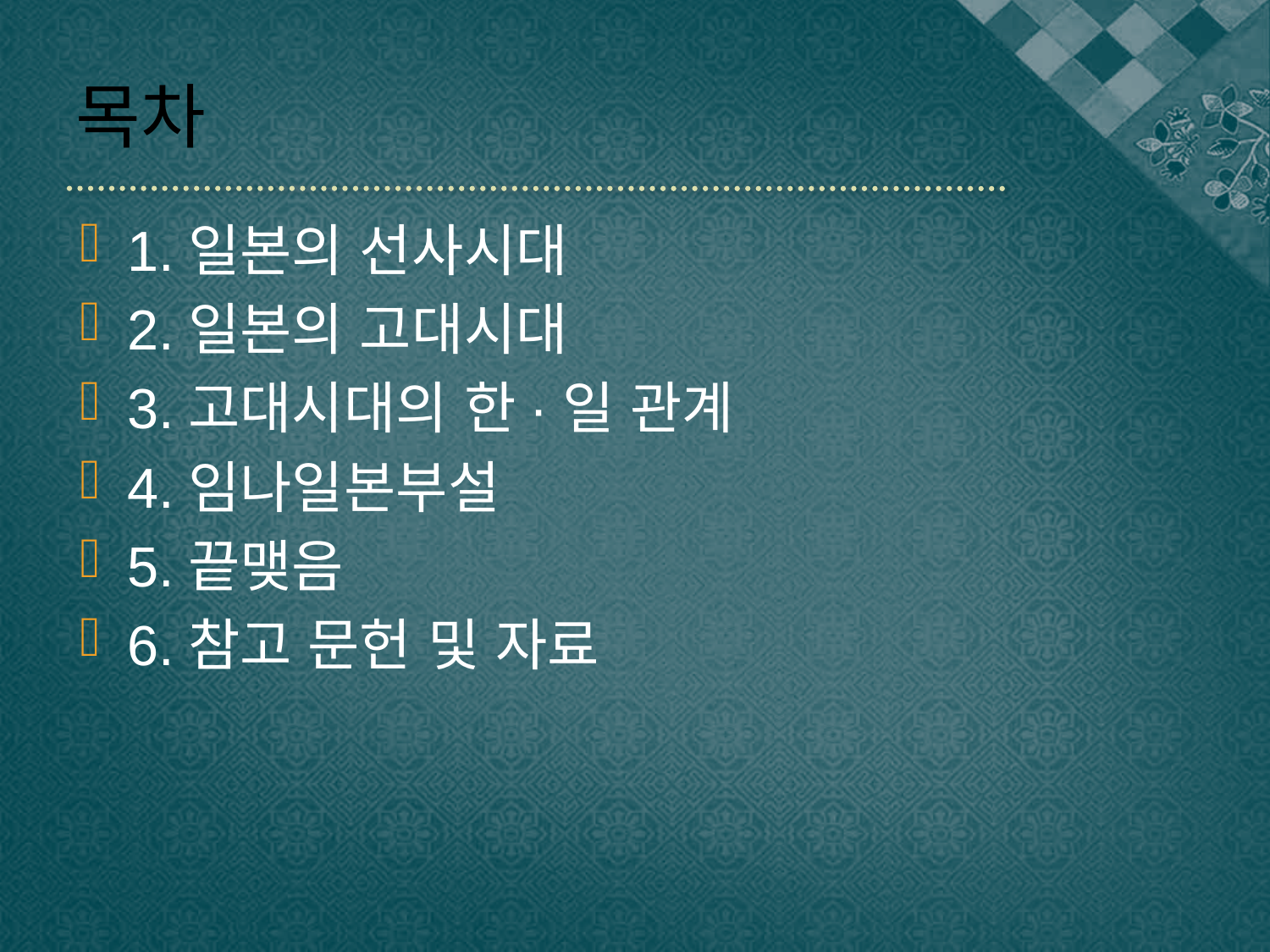

# 목차
1.일본의 선사시대
2.일본의 고대시대
3.고대시대의 한·일 관계
4.임나일본부설
5.끝맺음
6.참고 문헌 및 자료